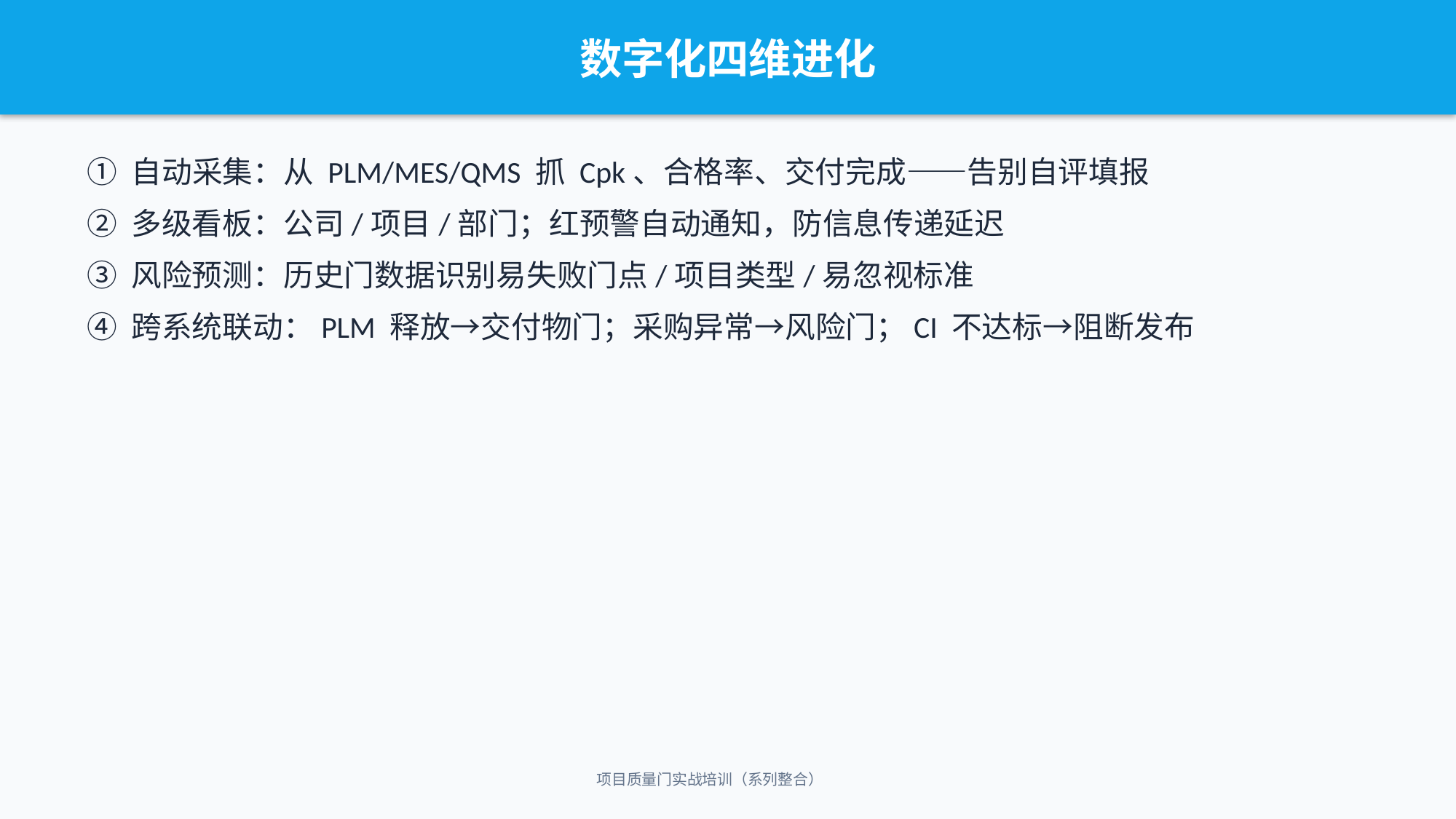

数字化四维进化
① 自动采集：从 PLM/MES/QMS 抓 Cpk、合格率、交付完成——告别自评填报
② 多级看板：公司/项目/部门；红预警自动通知，防信息传递延迟
③ 风险预测：历史门数据识别易失败门点/项目类型/易忽视标准
④ 跨系统联动：PLM 释放→交付物门；采购异常→风险门；CI 不达标→阻断发布
项目质量门实战培训（系列整合）